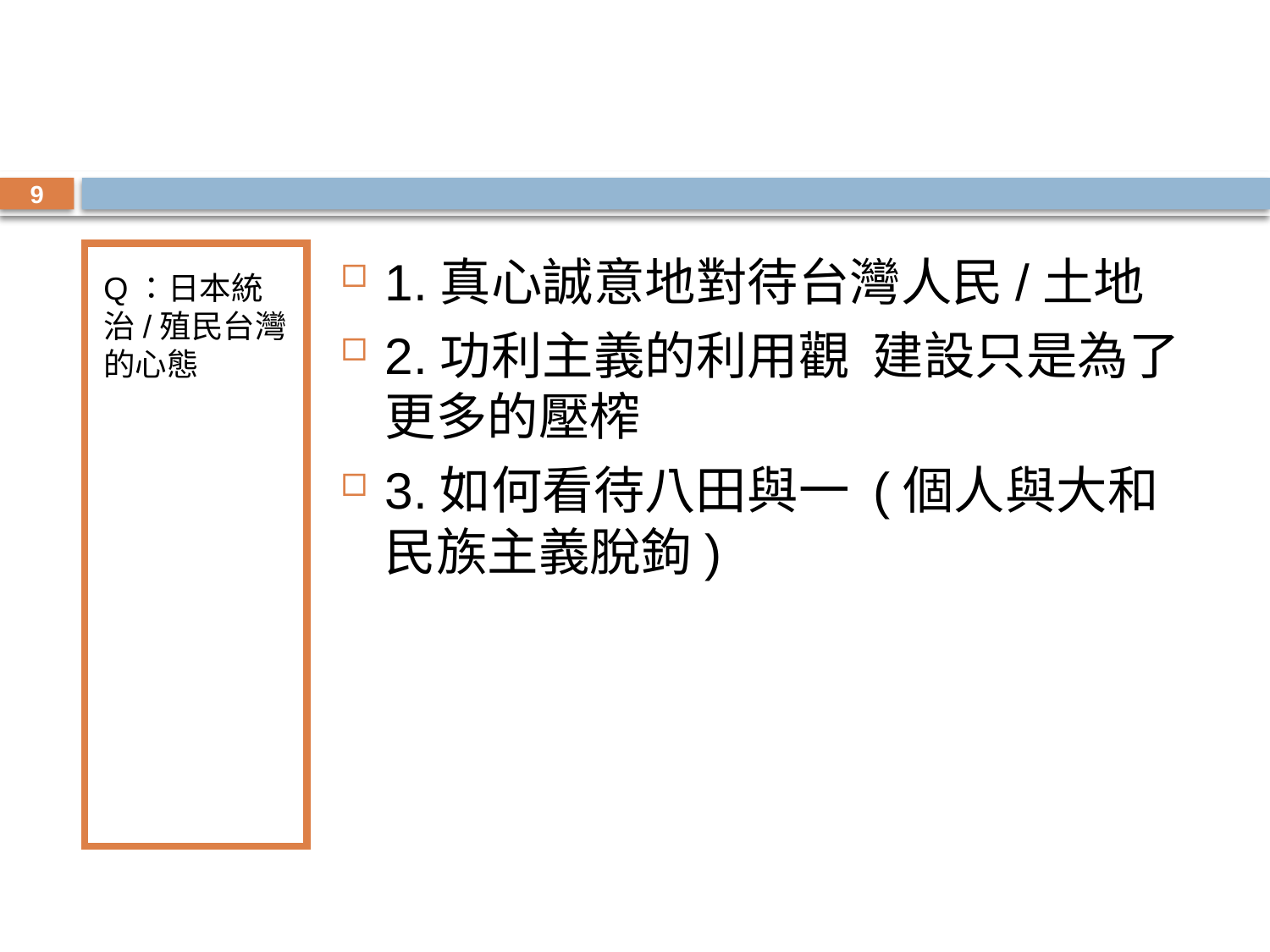

#
9
Q：日本統治/殖民台灣的心態
1.真心誠意地對待台灣人民/土地
2.功利主義的利用觀  建設只是為了更多的壓榨
3.如何看待八田與一 (個人與大和民族主義脫鉤)